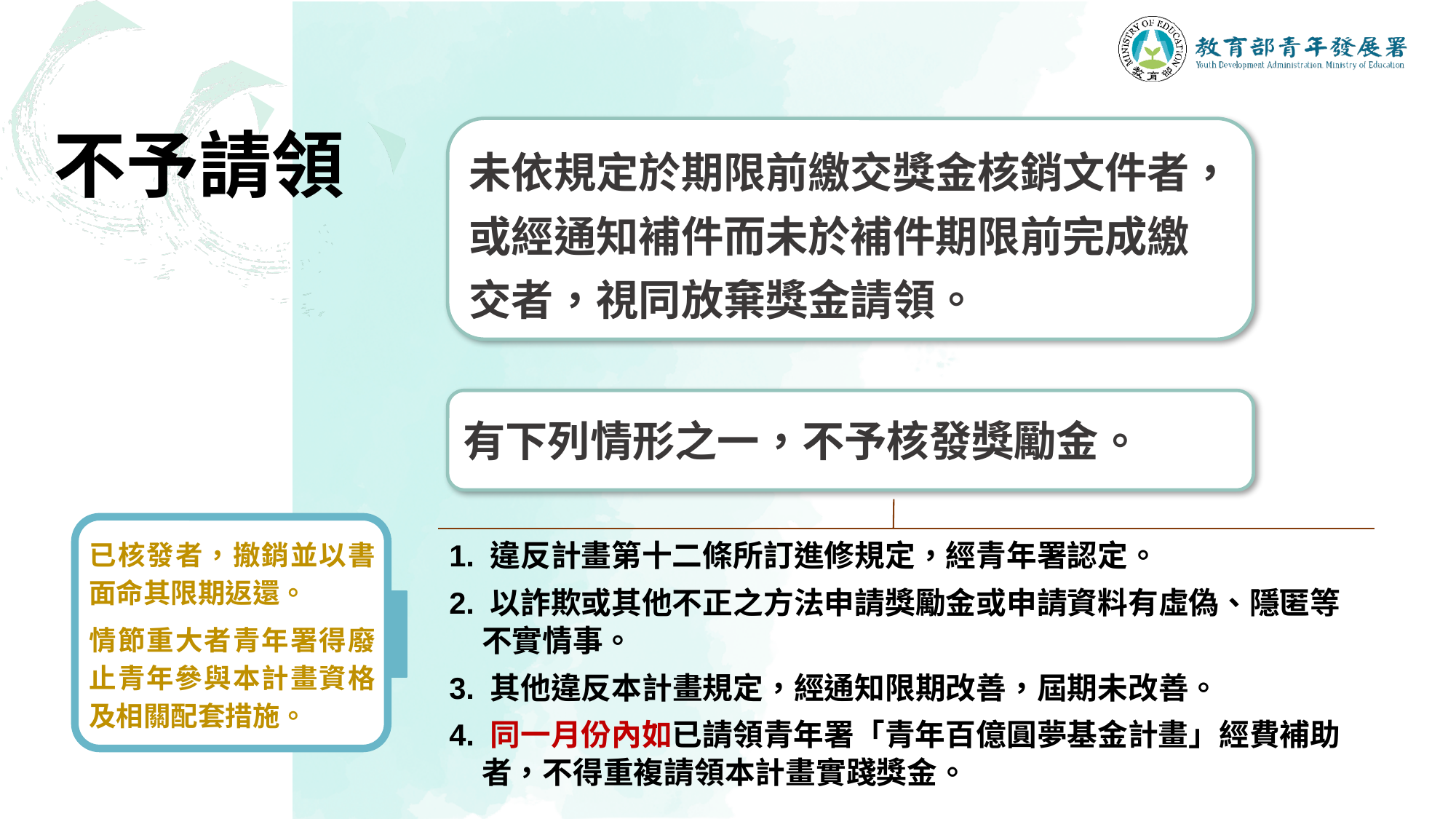

不予請領
未依規定於期限前繳交獎金核銷文件者，或經通知補件而未於補件期限前完成繳交者，視同放棄獎金請領。
1. 違反計畫第十二條所訂進修規定，經青年署認定。
2. 以詐欺或其他不正之方法申請獎勵金或申請資料有虛偽、隱匿等不實情事。
3. 其他違反本計畫規定，經通知限期改善，屆期未改善。
4. 同一月份內如已請領青年署「青年百億圓夢基金計畫」經費補助者，不得重複請領本計畫實踐獎金。
有下列情形之一，不予核發獎勵金。

已核發者，撤銷並以書面命其限期返還。
情節重大者青年署得廢止青年參與本計畫資格及相關配套措施。